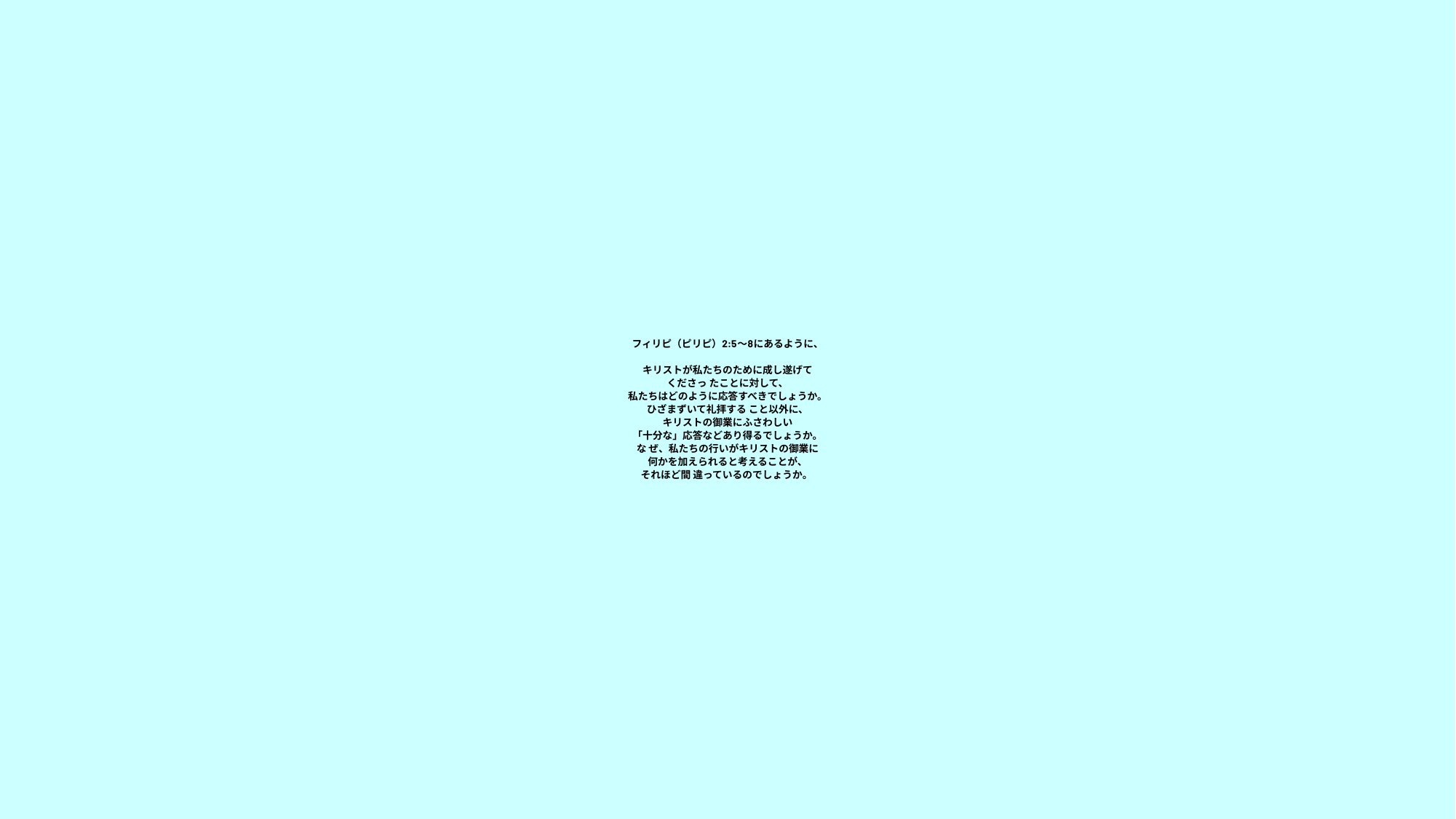

# フィリピ（ピリピ）2:5～8にあるように、 キリストが私たちのために成し遂げて くださっ たことに対して、 私たちはどのように応答すべきでしょうか。 ひざまずいて礼拝する こと以外に、 キリストの御業にふさわしい 「十分な」応答などあり得るでしょうか。 な ぜ、私たちの行いがキリストの御業に 何かを加えられると考えることが、 それほど間 違っているのでしょうか。